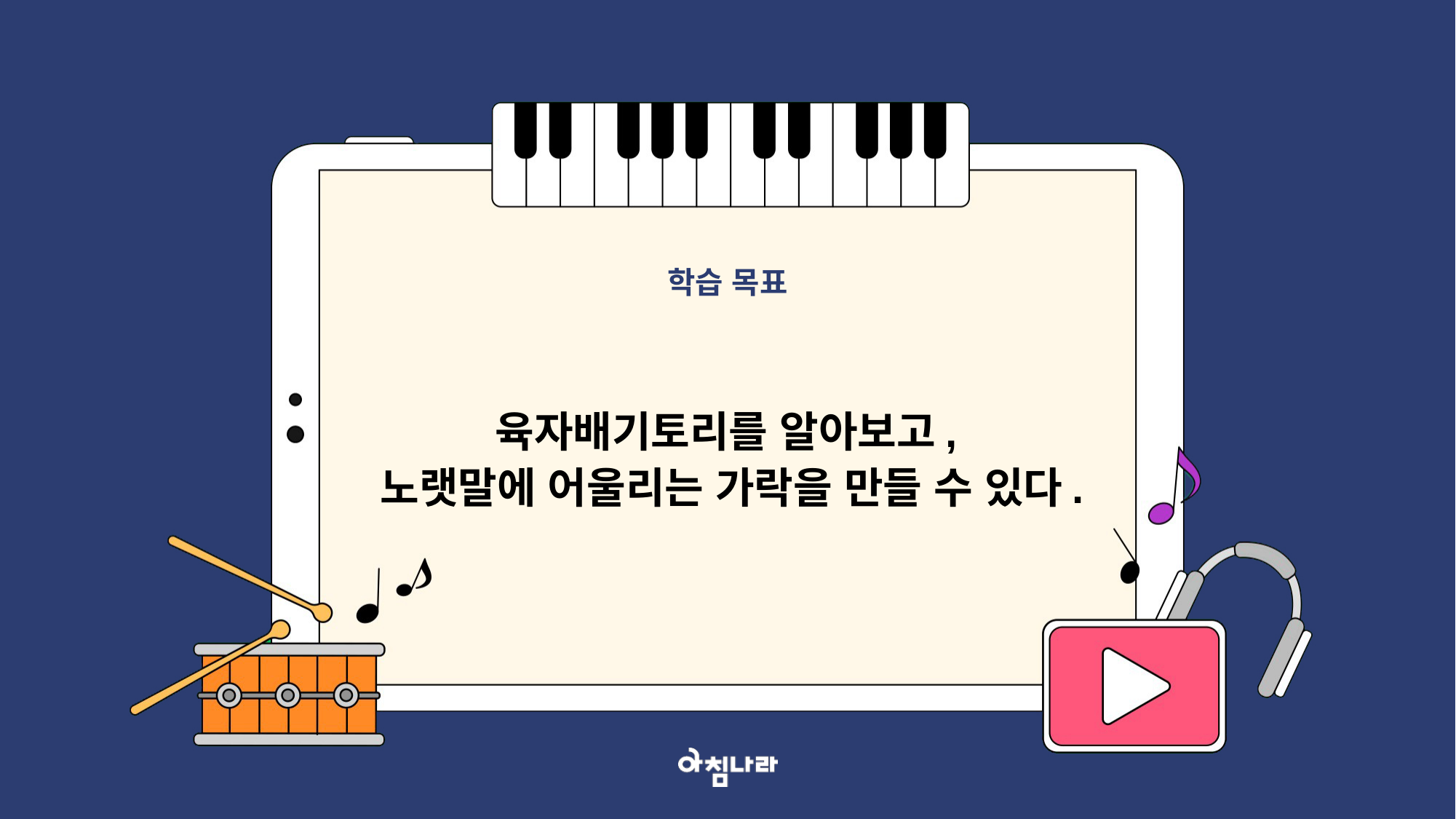

학습 목표
육자배기토리를 알아보고,
노랫말에 어울리는 가락을 만들 수 있다.